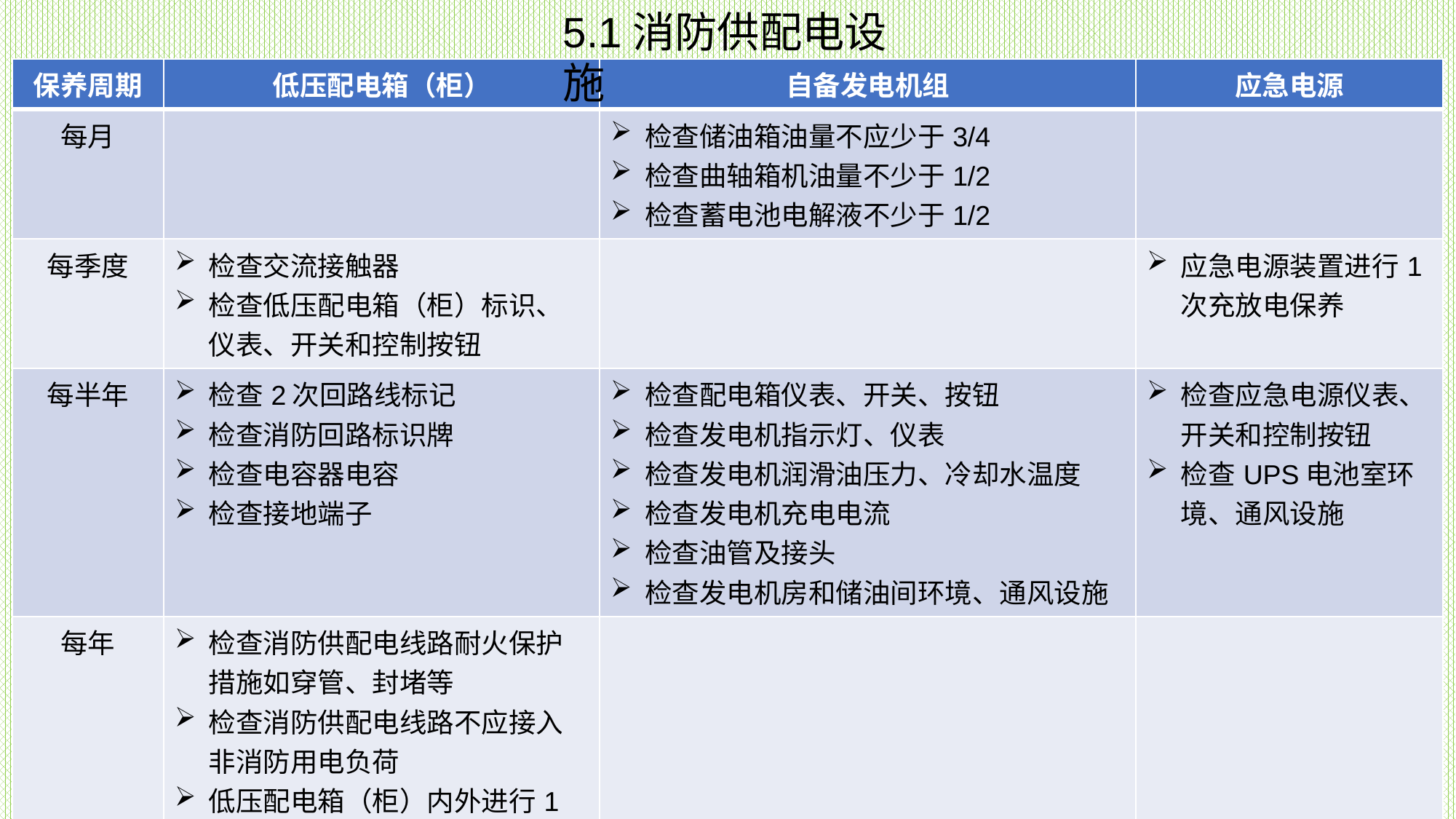

5.1消防供配电设施
| 保养周期 | 低压配电箱（柜） | 自备发电机组 | 应急电源 |
| --- | --- | --- | --- |
| 每月 |  | 检查储油箱油量不应少于3/4 检查曲轴箱机油量不少于1/2 检查蓄电池电解液不少于1/2 |  |
| 每季度 | 检查交流接触器 检查低压配电箱（柜）标识、仪表、开关和控制按钮 |  | 应急电源装置进行1次充放电保养 |
| 每半年 | 检查2次回路线标记 检查消防回路标识牌 检查电容器电容 检查接地端子 | 检查配电箱仪表、开关、按钮 检查发电机指示灯、仪表 检查发电机润滑油压力、冷却水温度 检查发电机充电电流 检查油管及接头 检查发电机房和储油间环境、通风设施 | 检查应急电源仪表、开关和控制按钮 检查UPS电池室环境、通风设施 |
| 每年 | 检查消防供配电线路耐火保护措施如穿管、封堵等 检查消防供配电线路不应接入非消防用电负荷 低压配电箱（柜）内外进行1次清洁 |  |  |
| 每两年 | 低压配电箱（柜）接线端子全部紧固一遍 |  |  |